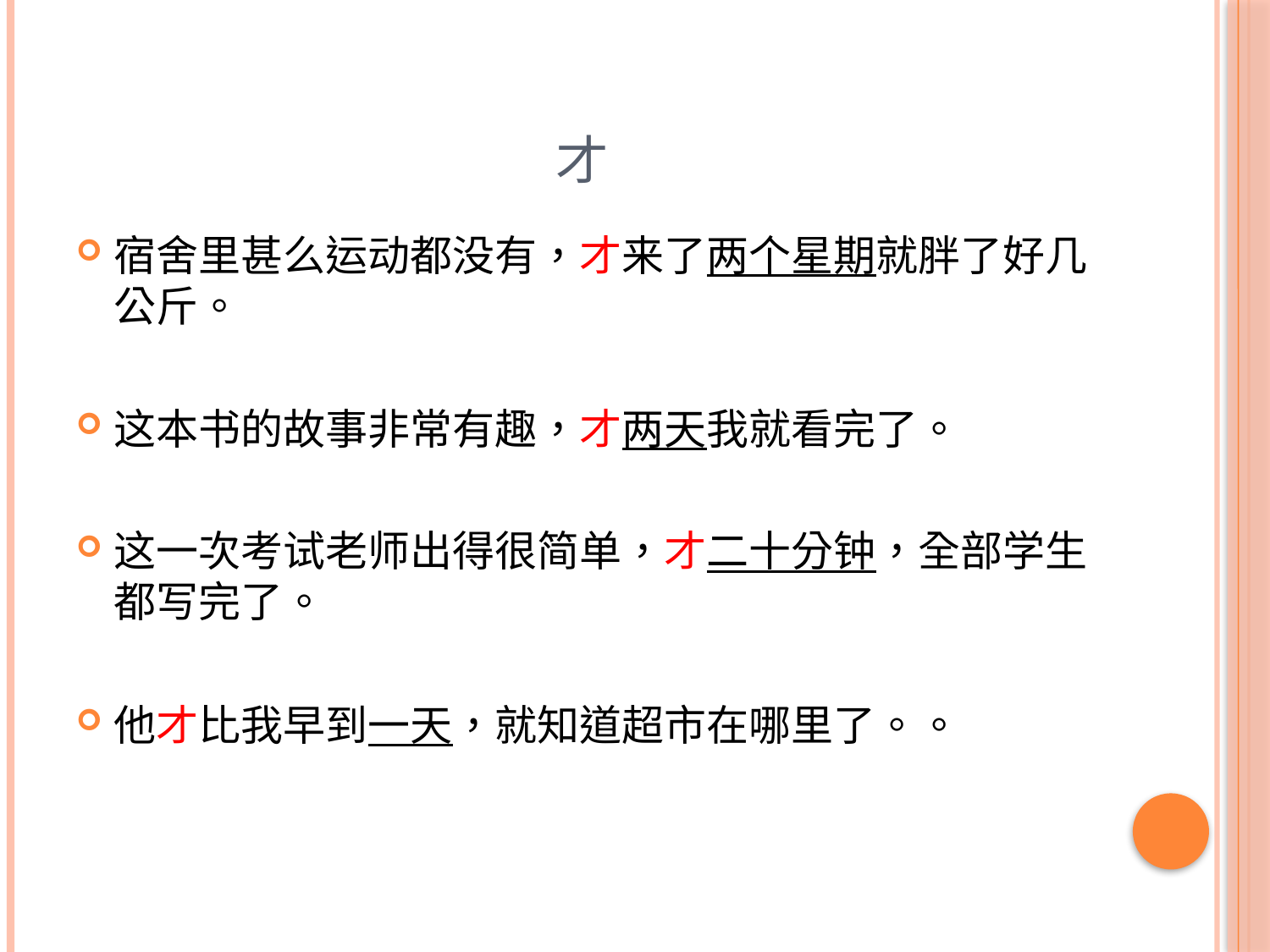

# 才
宿舍里甚么运动都没有，才来了两个星期就胖了好几公斤。

这本书的故事非常有趣，才两天我就看完了。

这一次考试老师出得很简单，才二十分钟，全部学生都写完了。

他才比我早到一天，就知道超市在哪里了。。